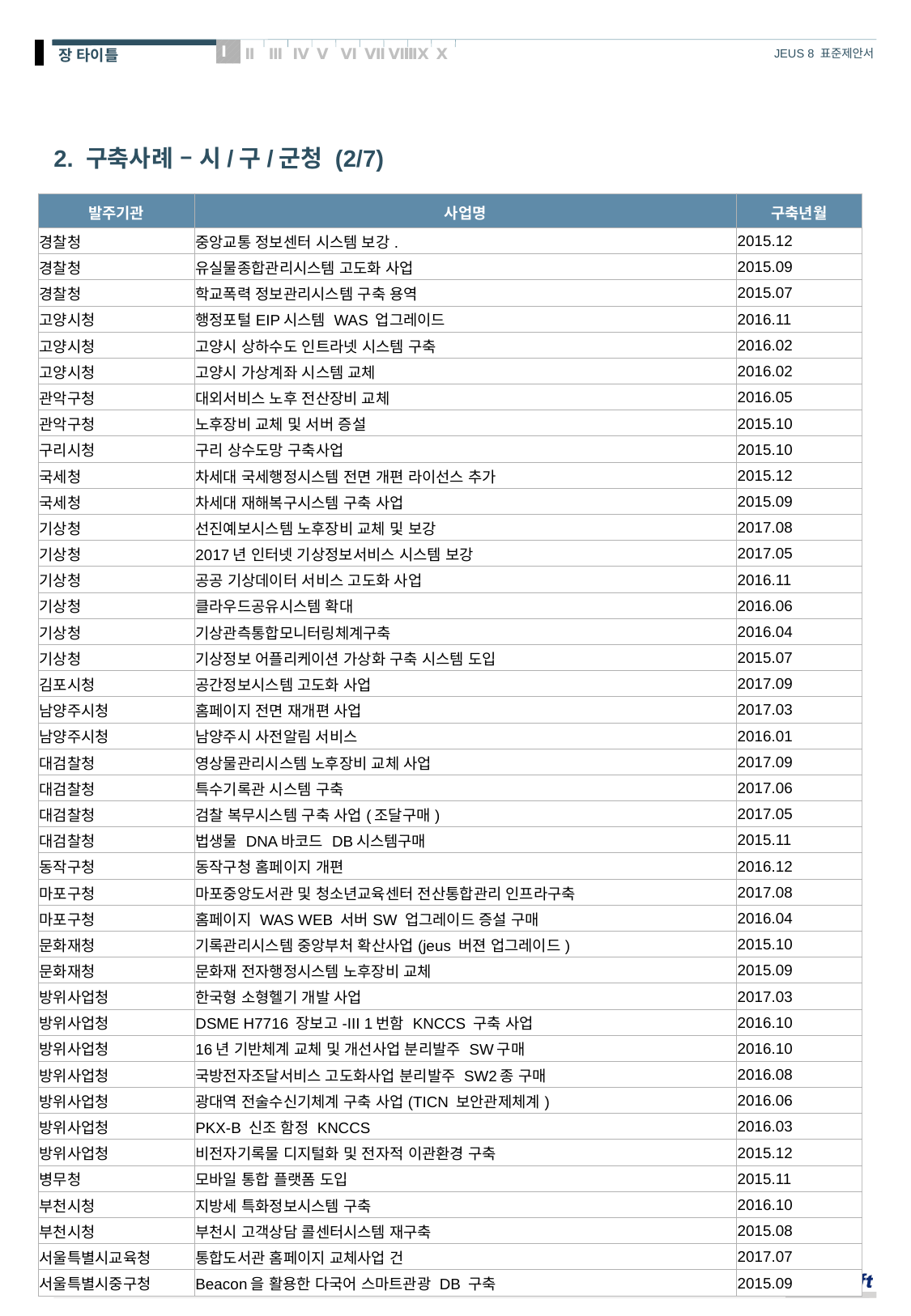

# 2. 구축사례 – 시/구/군청 (2/7)
| 발주기관 | 사업명 | 구축년월 |
| --- | --- | --- |
| 경찰청 | 중앙교통 정보센터 시스템 보강. | 2015.12 |
| 경찰청 | 유실물종합관리시스템 고도화 사업 | 2015.09 |
| 경찰청 | 학교폭력 정보관리시스템 구축 용역 | 2015.07 |
| 고양시청 | 행정포털EIP시스템 WAS 업그레이드 | 2016.11 |
| 고양시청 | 고양시 상하수도 인트라넷 시스템 구축 | 2016.02 |
| 고양시청 | 고양시 가상계좌 시스템 교체 | 2016.02 |
| 관악구청 | 대외서비스 노후 전산장비 교체 | 2016.05 |
| 관악구청 | 노후장비 교체 및 서버 증설 | 2015.10 |
| 구리시청 | 구리 상수도망 구축사업 | 2015.10 |
| 국세청 | 차세대 국세행정시스템 전면 개편 라이선스 추가 | 2015.12 |
| 국세청 | 차세대 재해복구시스템 구축 사업 | 2015.09 |
| 기상청 | 선진예보시스템 노후장비 교체 및 보강 | 2017.08 |
| 기상청 | 2017년 인터넷 기상정보서비스 시스템 보강 | 2017.05 |
| 기상청 | 공공 기상데이터 서비스 고도화 사업 | 2016.11 |
| 기상청 | 클라우드공유시스템 확대 | 2016.06 |
| 기상청 | 기상관측통합모니터링체계구축 | 2016.04 |
| 기상청 | 기상정보 어플리케이션 가상화 구축 시스템 도입 | 2015.07 |
| 김포시청 | 공간정보시스템 고도화 사업 | 2017.09 |
| 남양주시청 | 홈페이지 전면 재개편 사업 | 2017.03 |
| 남양주시청 | 남양주시 사전알림 서비스 | 2016.01 |
| 대검찰청 | 영상물관리시스템 노후장비 교체 사업 | 2017.09 |
| 대검찰청 | 특수기록관 시스템 구축 | 2017.06 |
| 대검찰청 | 검찰 복무시스템 구축 사업(조달구매) | 2017.05 |
| 대검찰청 | 법생물 DNA바코드 DB시스템구매 | 2015.11 |
| 동작구청 | 동작구청 홈페이지 개편 | 2016.12 |
| 마포구청 | 마포중앙도서관 및 청소년교육센터 전산통합관리 인프라구축 | 2017.08 |
| 마포구청 | 홈페이지 WAS WEB 서버SW 업그레이드 증설 구매 | 2016.04 |
| 문화재청 | 기록관리시스템 중앙부처 확산사업(jeus 버젼 업그레이드) | 2015.10 |
| 문화재청 | 문화재 전자행정시스템 노후장비 교체 | 2015.09 |
| 방위사업청 | 한국형 소형헬기 개발 사업 | 2017.03 |
| 방위사업청 | DSME H7716 장보고-III 1번함 KNCCS 구축 사업 | 2016.10 |
| 방위사업청 | 16년 기반체계 교체 및 개선사업 분리발주 SW구매 | 2016.10 |
| 방위사업청 | 국방전자조달서비스 고도화사업 분리발주 SW2종 구매 | 2016.08 |
| 방위사업청 | 광대역 전술수신기체계 구축 사업(TICN 보안관제체계) | 2016.06 |
| 방위사업청 | PKX-B 신조 함정 KNCCS | 2016.03 |
| 방위사업청 | 비전자기록물 디지털화 및 전자적 이관환경 구축 | 2015.12 |
| 병무청 | 모바일 통합 플랫폼 도입 | 2015.11 |
| 부천시청 | 지방세 특화정보시스템 구축 | 2016.10 |
| 부천시청 | 부천시 고객상담 콜센터시스템 재구축 | 2015.08 |
| 서울특별시교육청 | 통합도서관 홈페이지 교체사업 건 | 2017.07 |
| 서울특별시중구청 | Beacon을 활용한 다국어 스마트관광 DB 구축 | 2015.09 |